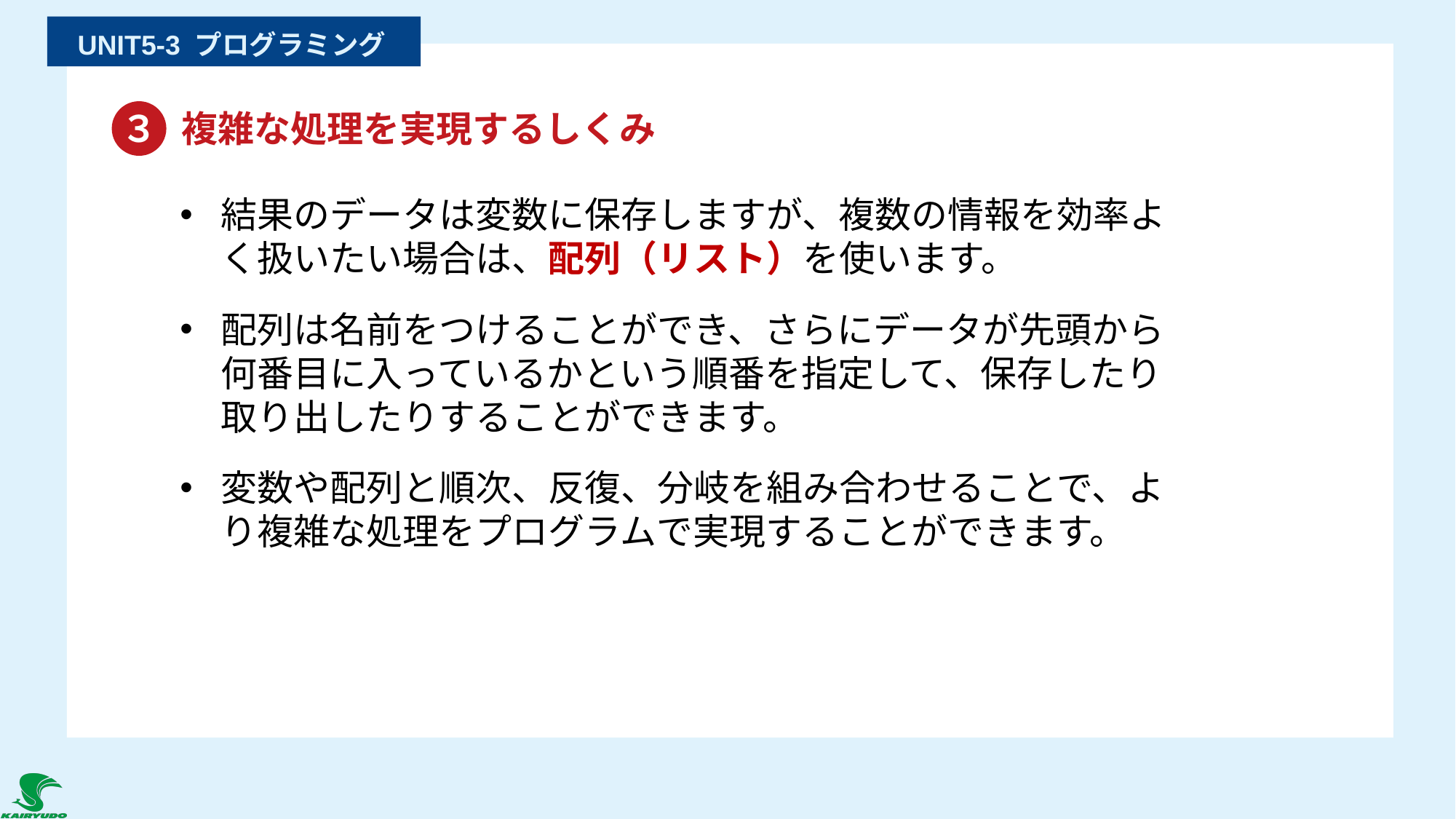

複雑な処理を実現するしくみ
３
結果のデータは変数に保存しますが、複数の情報を効率よく扱いたい場合は、配列（リスト）を使います。
配列は名前をつけることができ、さらにデータが先頭から何番目に入っているかという順番を指定して、保存したり取り出したりすることができます。
変数や配列と順次、反復、分岐を組み合わせることで、より複雑な処理をプログラムで実現することができます。